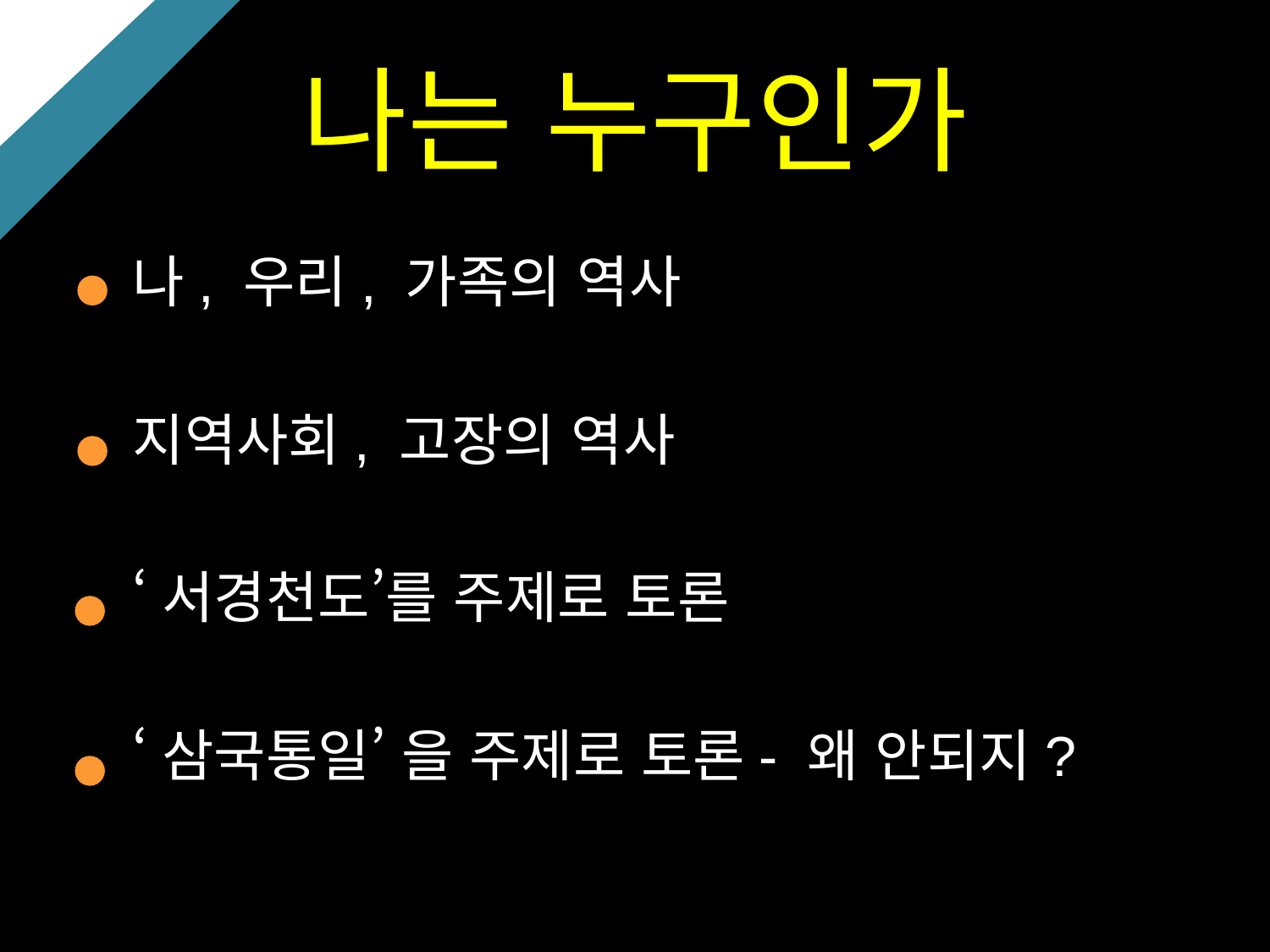

# 나는 누구인가
나, 우리, 가족의 역사

지역사회, 고장의 역사

‘서경천도’를 주제로 토론

‘삼국통일’ 을 주제로 토론- 왜 안되지?